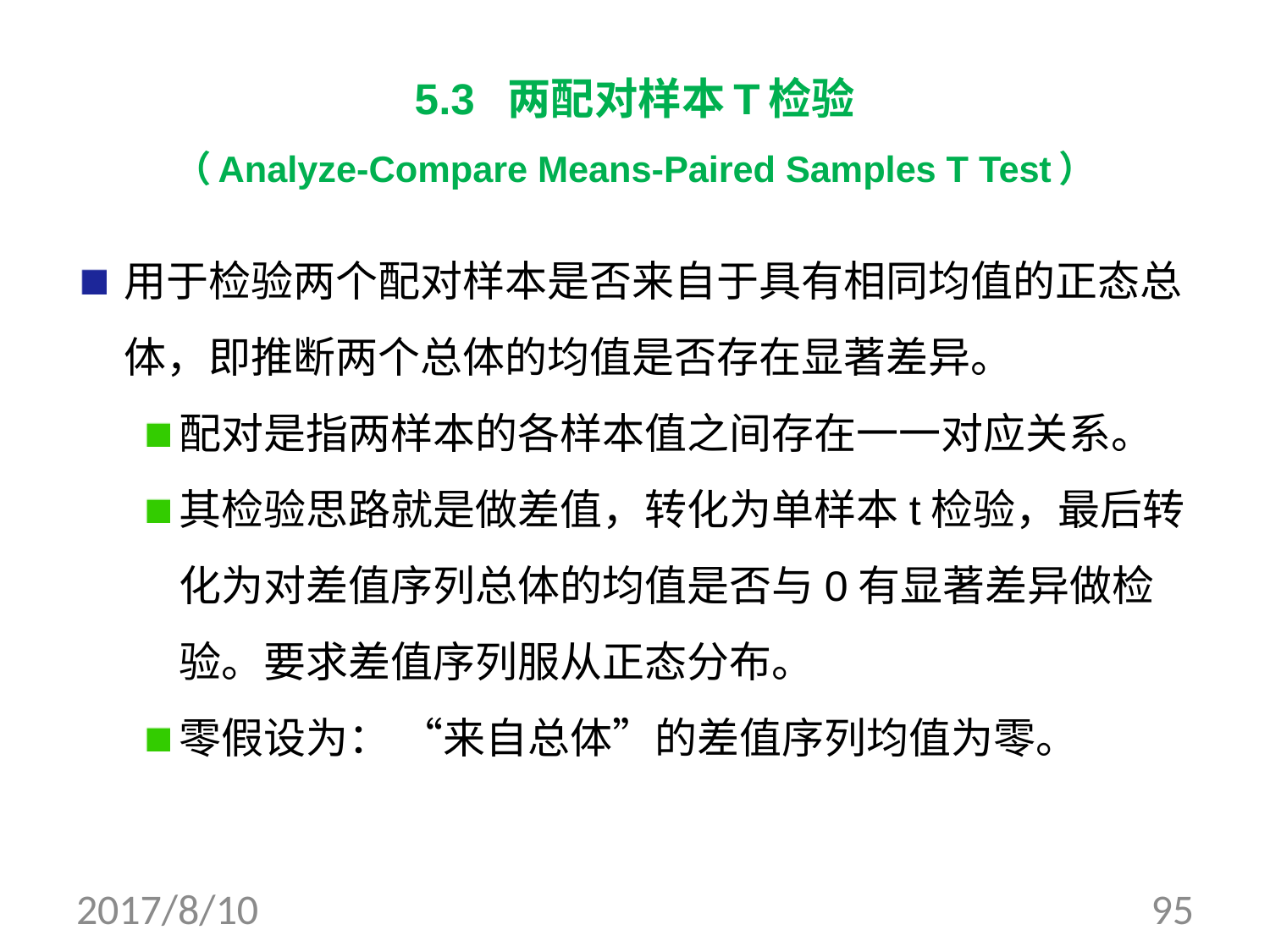

# 5.3  两配对样本T检验 （Analyze-Compare Means-Paired Samples T Test）
用于检验两个配对样本是否来自于具有相同均值的正态总体，即推断两个总体的均值是否存在显著差异。
配对是指两样本的各样本值之间存在一一对应关系。
其检验思路就是做差值，转化为单样本t检验，最后转化为对差值序列总体的均值是否与0有显著差异做检验。要求差值序列服从正态分布。
零假设为： “来自总体”的差值序列均值为零。
2017/8/10
95